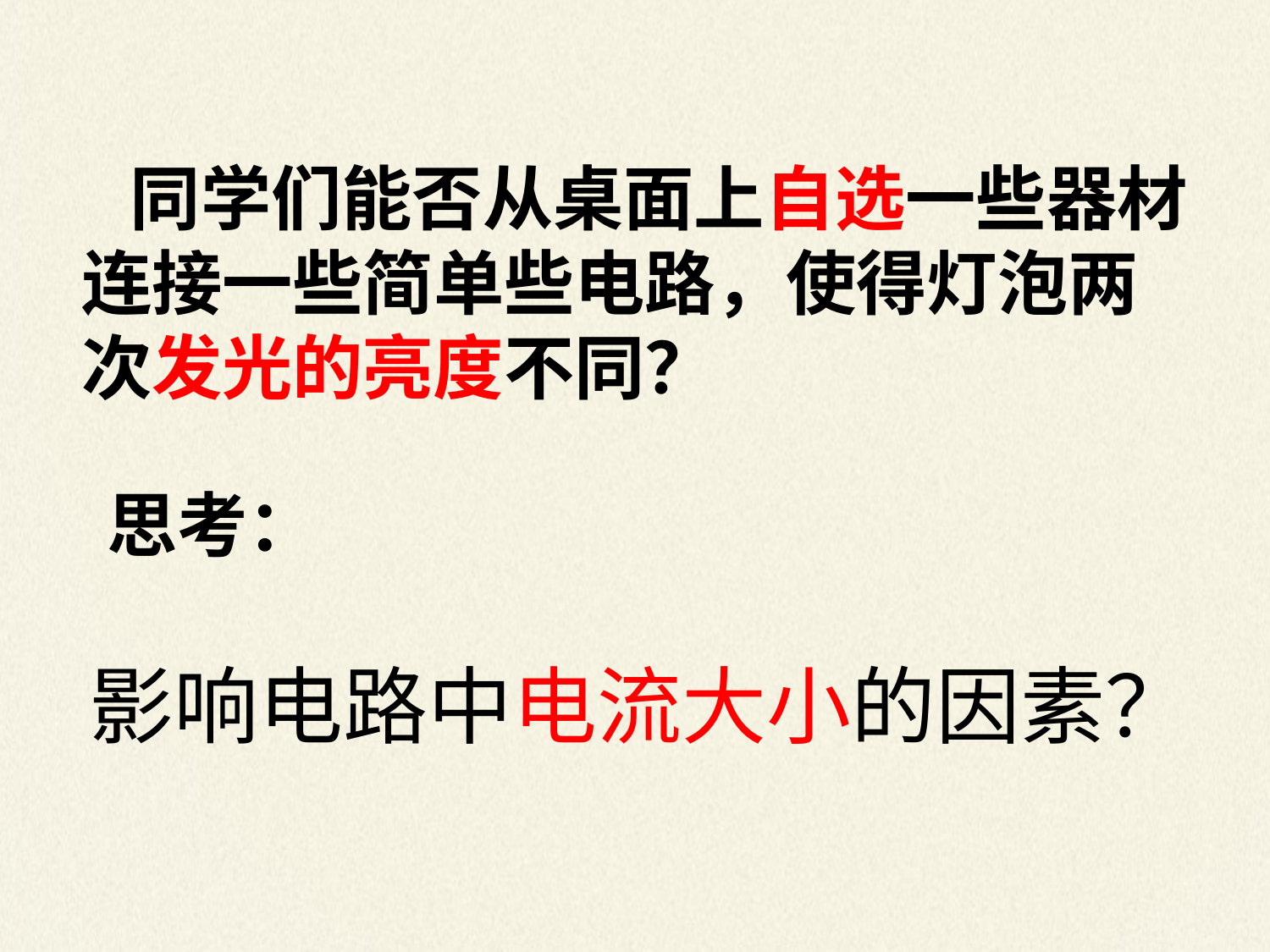

同学们能否从桌面上自选一些器材连接一些简单些电路，使得灯泡两次发光的亮度不同？
 思考：
影响电路中电流大小的因素？